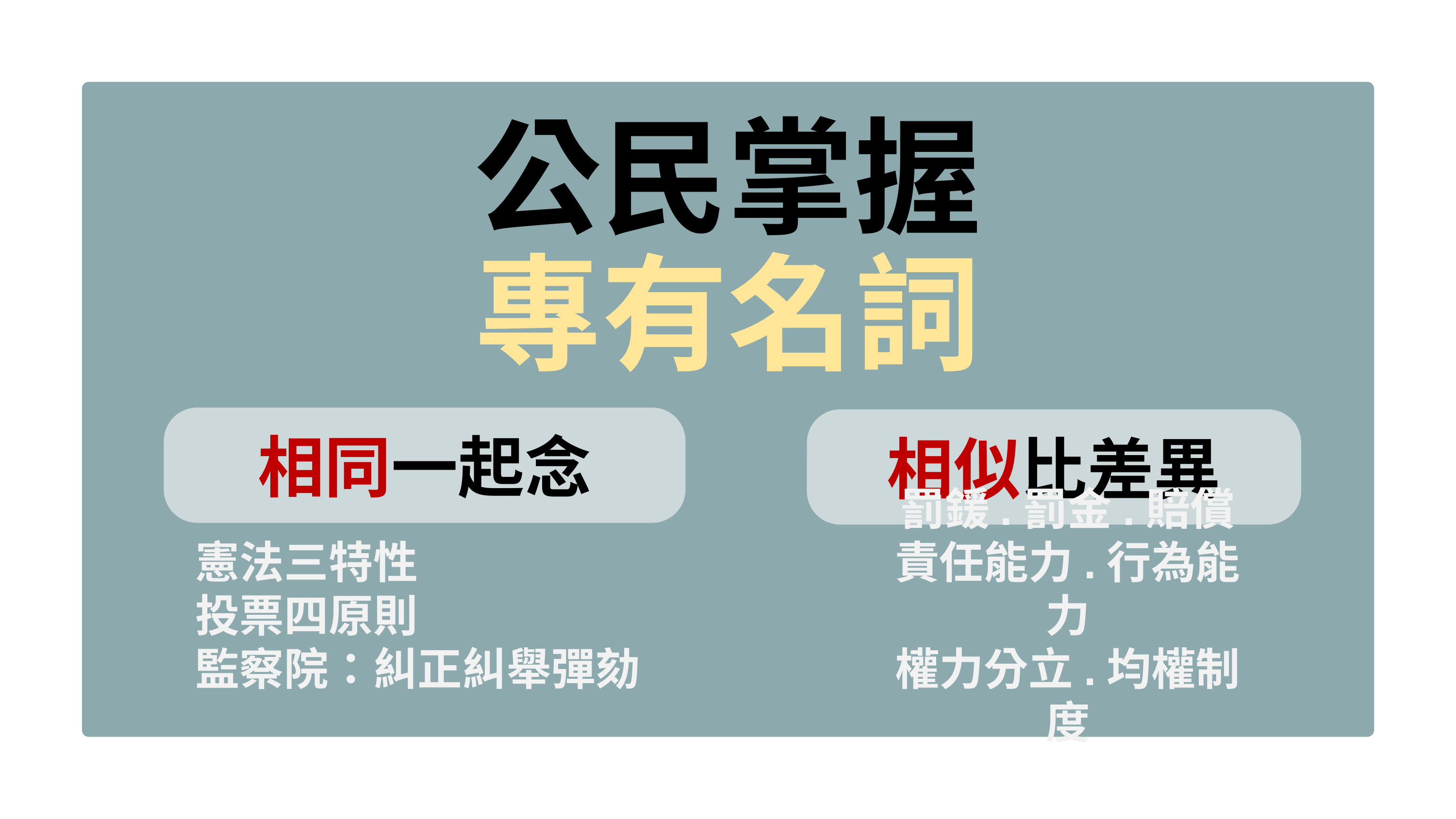

# 公民掌握 專有名詞
相同一起念
相似比差異
罰鍰.罰金.賠償
責任能力.行為能力
權力分立.均權制度
憲法三特性
投票四原則
監察院：糾正糾舉彈劾